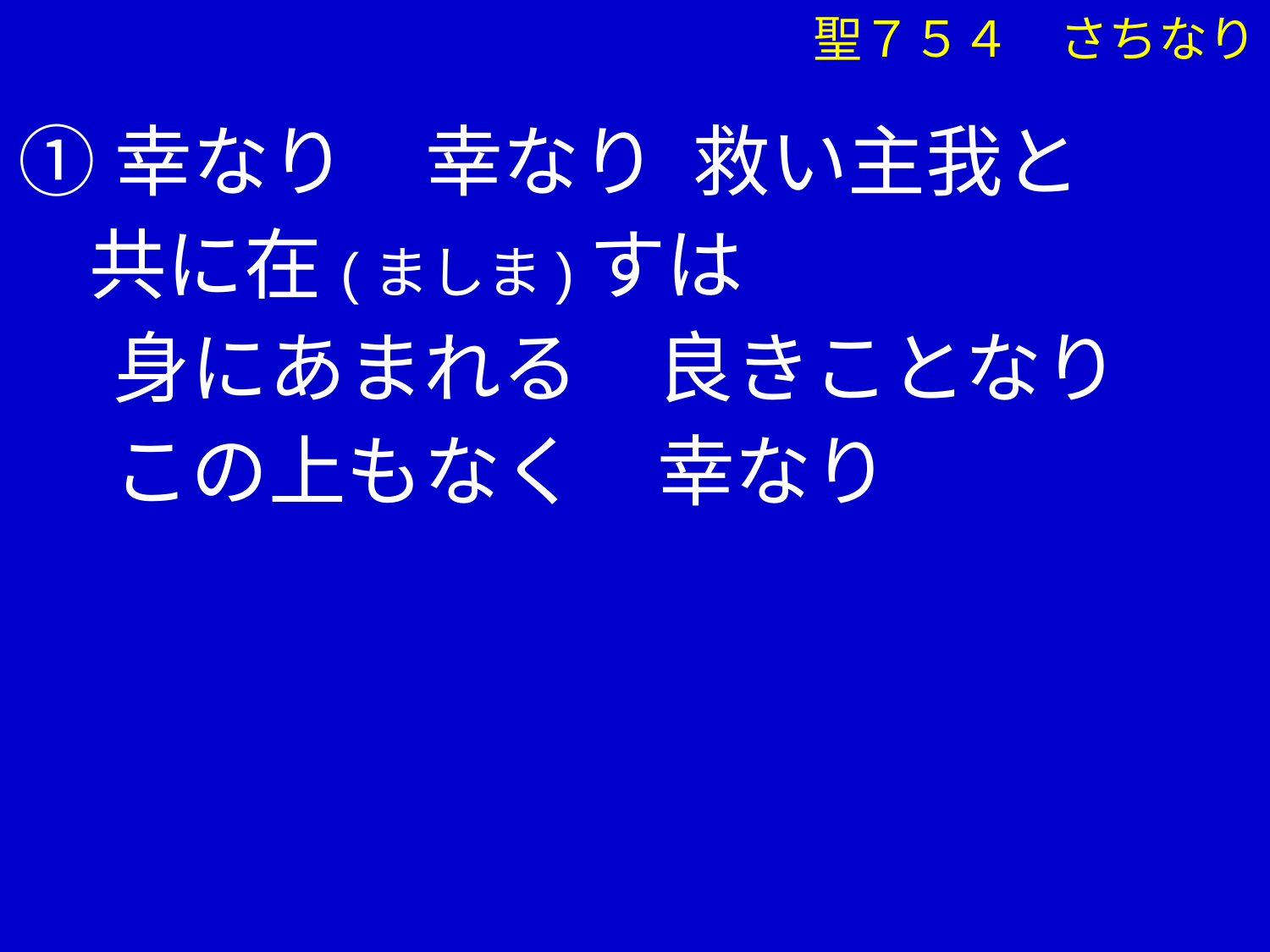

聖７５４　さちなり
①幸なり　幸なり  救い主我と
   共に在(ましま)すは
　 身にあまれる　良きことなり
　 この上もなく　幸なり